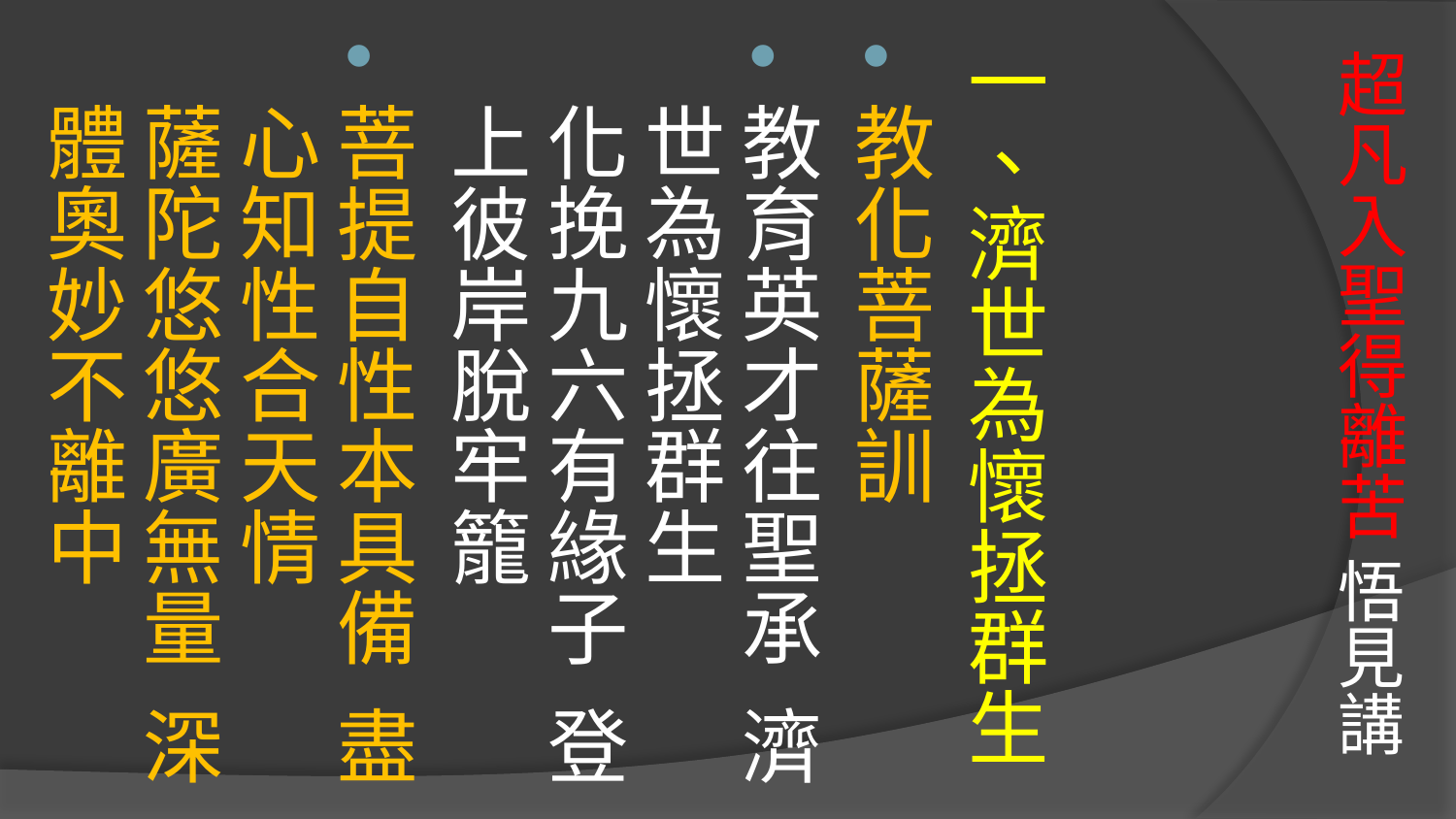

# 超凡入聖得離苦 悟見講
一、濟世為懷拯群生
教化菩薩訓
教育英才往聖承  濟世為懷拯群生
化挽九六有緣子  登上彼岸脫牢籠
菩提自性本具備  盡心知性合天情
薩陀悠悠廣無量  深體奧妙不離中